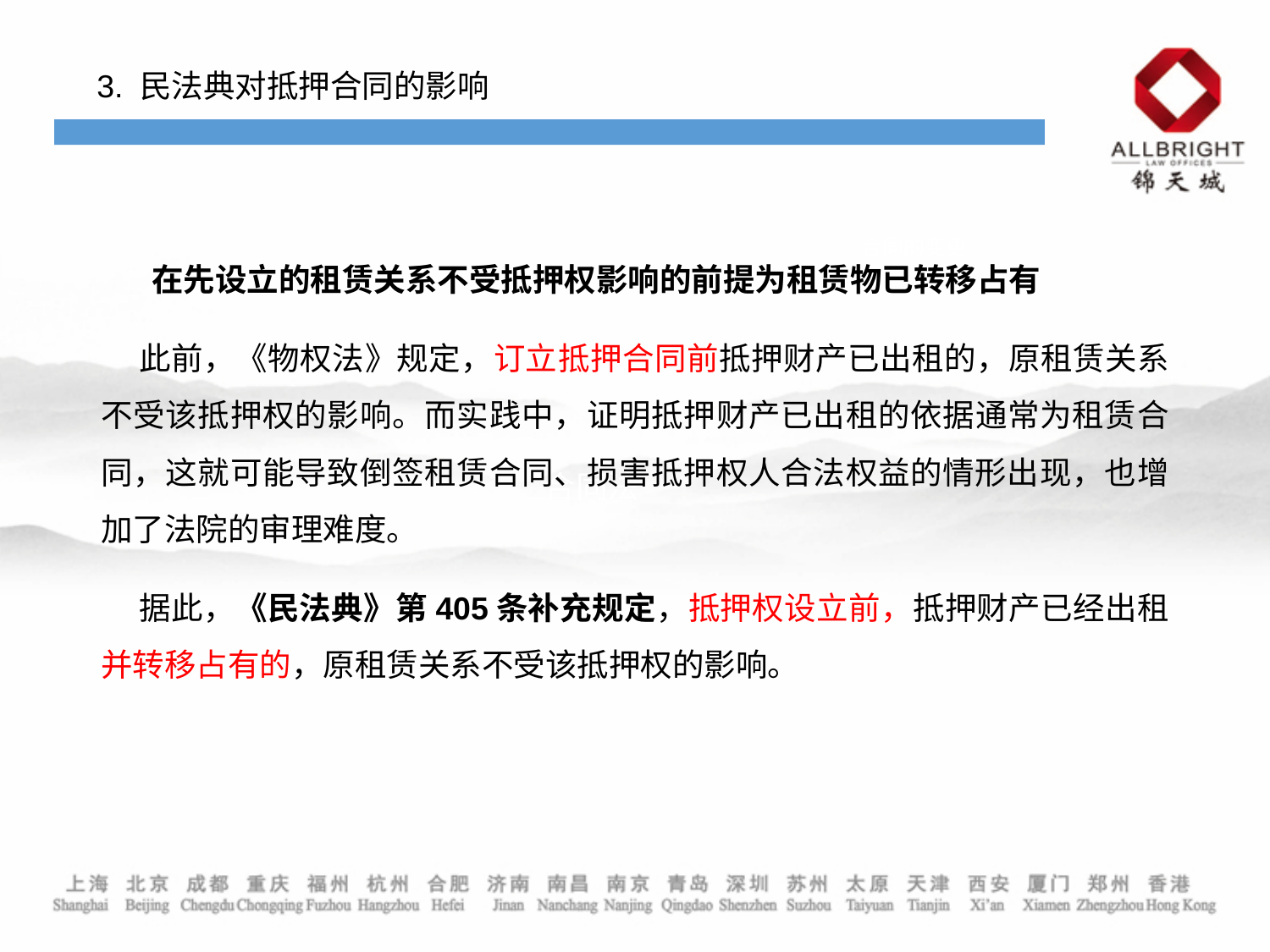

3. 民法典对抵押合同的影响

合同的变更
      在先设立的租赁关系不受抵押权影响的前提为租赁物已转移占有
    此前，《物权法》规定，订立抵押合同前抵押财产已出租的，原租赁关系不受该抵押权的影响。而实践中，证明抵押财产已出租的依据通常为租赁合同，这就可能导致倒签租赁合同、损害抵押权人合法权益的情形出现，也增加了法院的审理难度。
    据此，《民法典》第405条补充规定，抵押权设立前，抵押财产已经出租并转移占有的，原租赁关系不受该抵押权的影响。
合同法